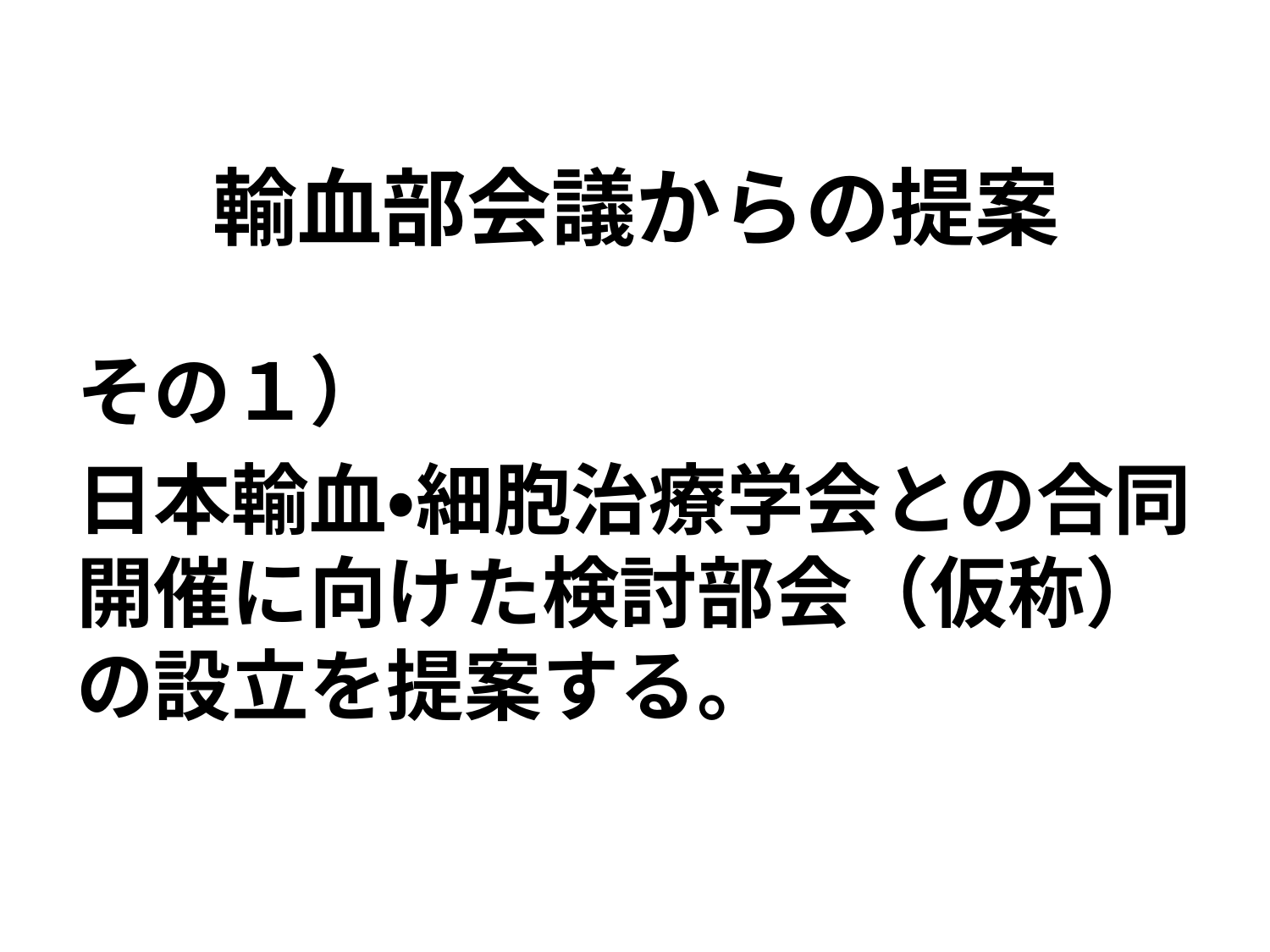

# 輸血部会議からの提案
その１）
日本輸血・細胞治療学会との合同開催に向けた検討部会（仮称）の設立を提案する。